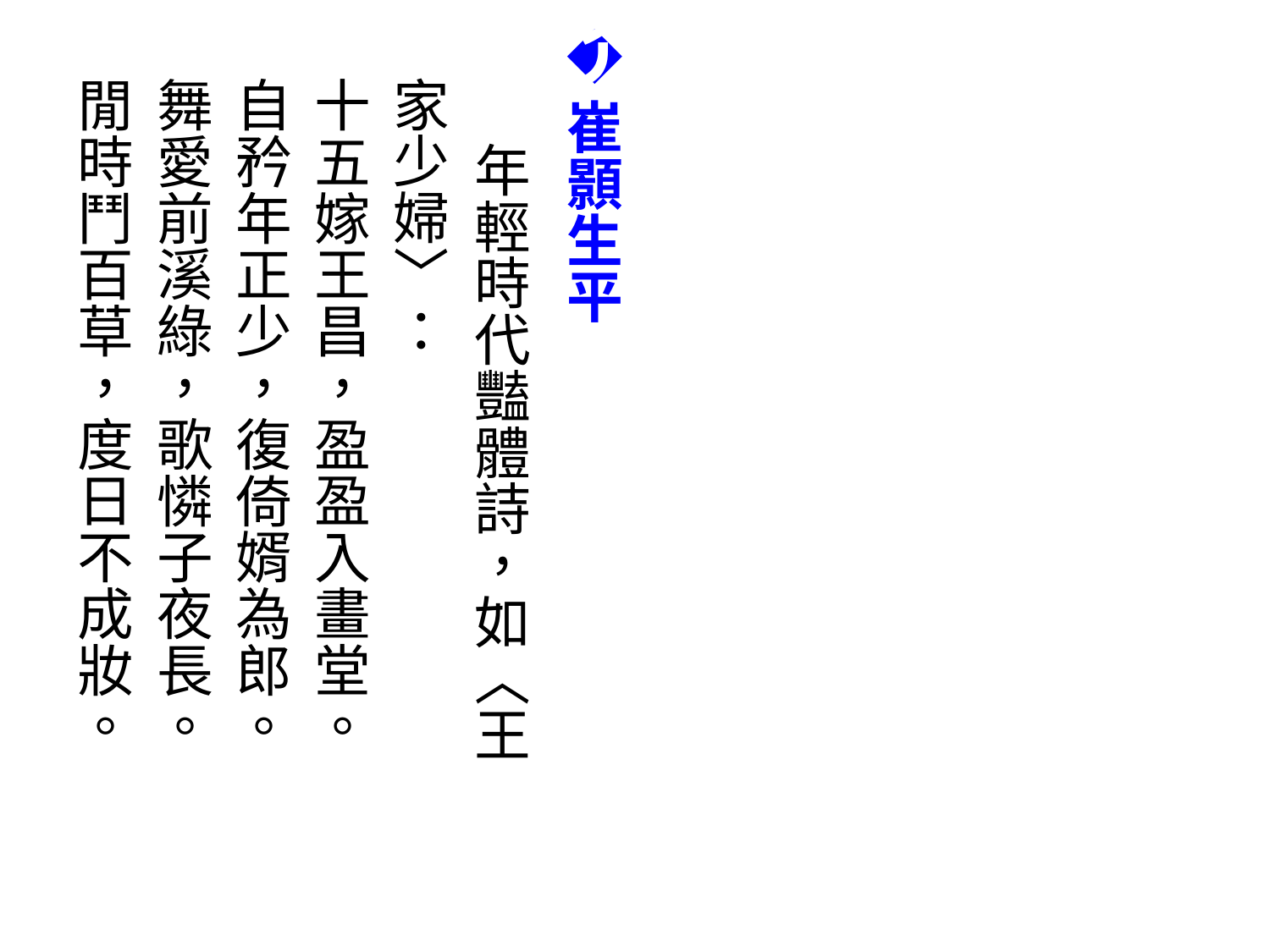

作者介紹-3
◆崔顥生平
　　年輕時代豔體詩，如〈王家少婦〉：
十五嫁王昌，盈盈入畫堂。
自矜年正少，復倚婿為郎。
舞愛前溪綠，歌憐子夜長。
閒時鬥百草，度日不成妝。